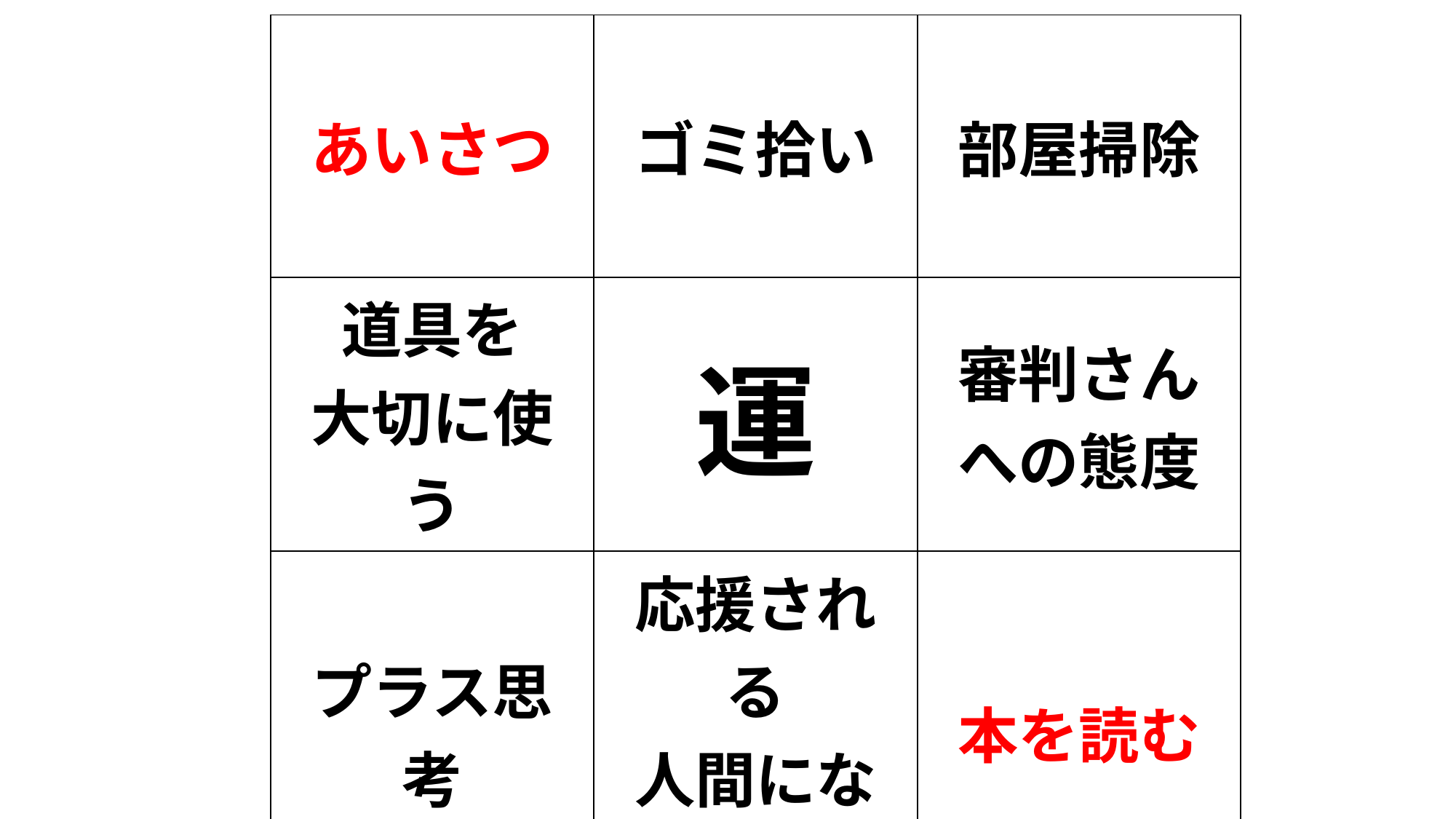

| あいさつ | ゴミ拾い | 部屋掃除 |
| --- | --- | --- |
| 道具を 大切に使う | 運 | 審判さん への態度 |
| プラス思考 | 応援される 人間になる | 本を読む |